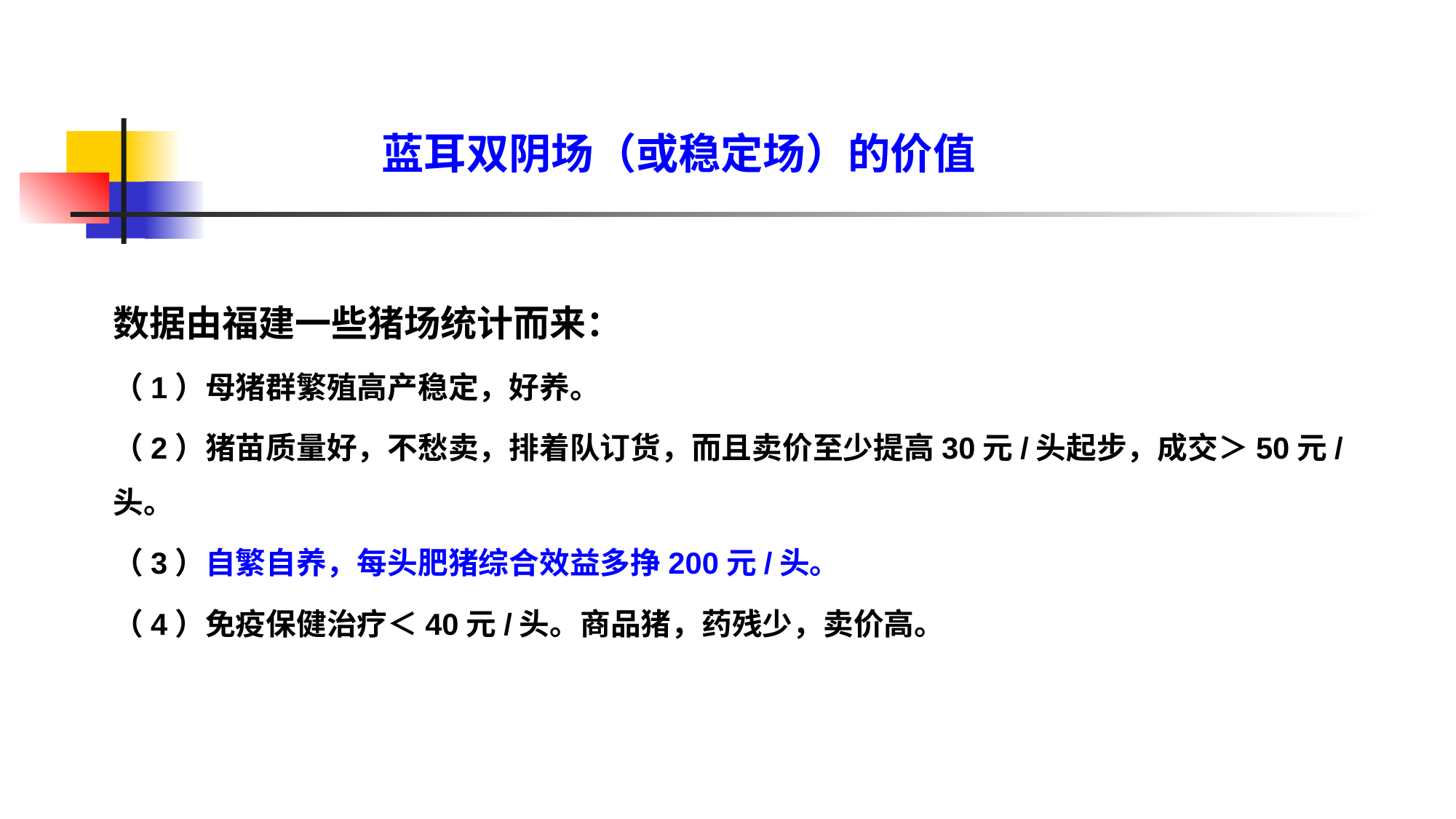

蓝耳双阴场（或稳定场）的价值
数据由福建一些猪场统计而来：
（1）母猪群繁殖高产稳定，好养。
（2）猪苗质量好，不愁卖，排着队订货，而且卖价至少提高30元/头起步，成交＞50元/头。
（3）自繁自养，每头肥猪综合效益多挣200元/头。
（4）免疫保健治疗＜40元/头。商品猪，药残少，卖价高。